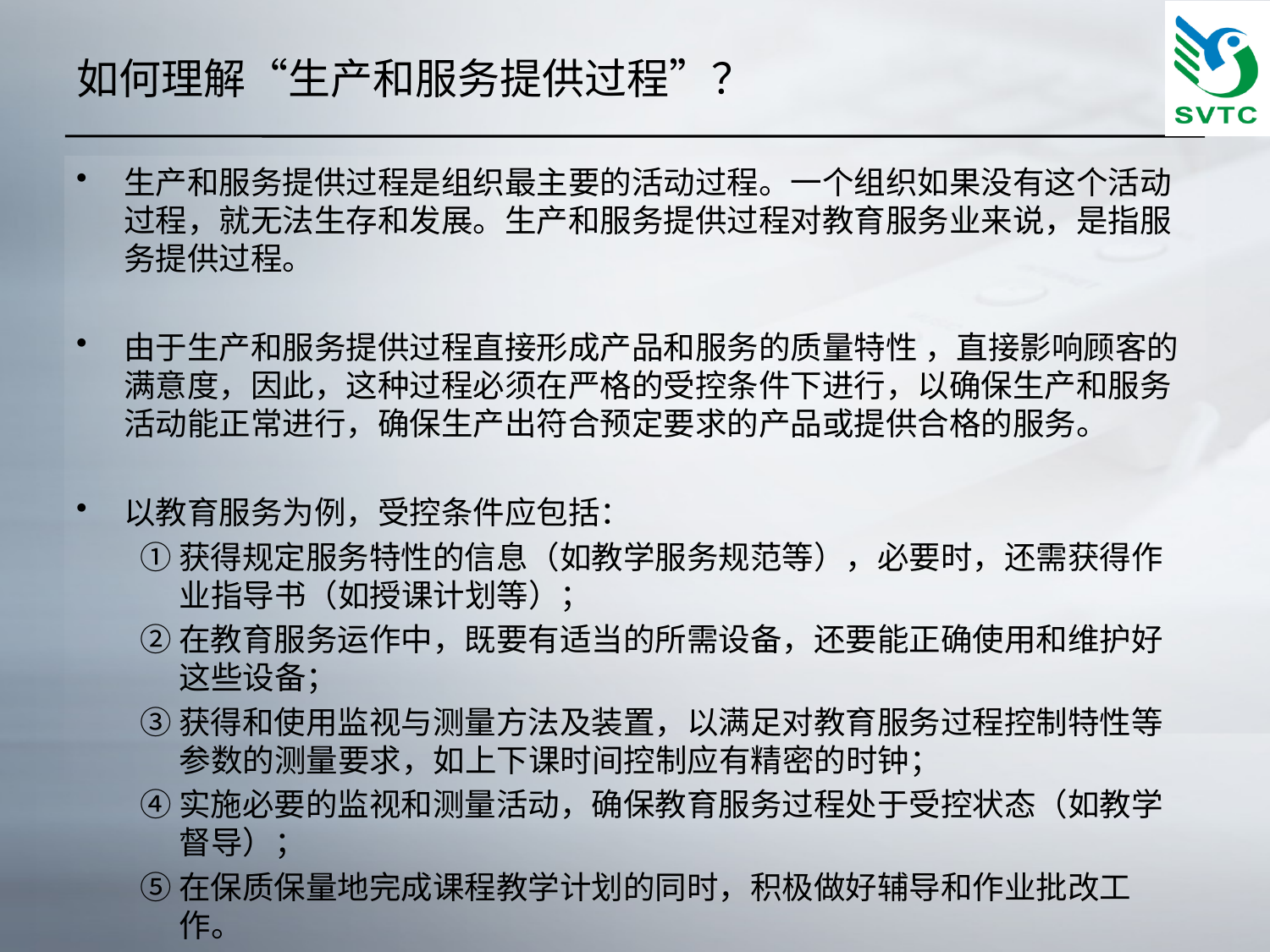

# 如何理解“生产和服务提供过程”？
生产和服务提供过程是组织最主要的活动过程。一个组织如果没有这个活动过程，就无法生存和发展。生产和服务提供过程对教育服务业来说，是指服务提供过程。

由于生产和服务提供过程直接形成产品和服务的质量特性 ，直接影响顾客的满意度，因此，这种过程必须在严格的受控条件下进行，以确保生产和服务活动能正常进行，确保生产出符合预定要求的产品或提供合格的服务。

以教育服务为例，受控条件应包括：
①获得规定服务特性的信息（如教学服务规范等），必要时，还需获得作业指导书（如授课计划等）；
②在教育服务运作中，既要有适当的所需设备，还要能正确使用和维护好这些设备；
③获得和使用监视与测量方法及装置，以满足对教育服务过程控制特性等参数的测量要求，如上下课时间控制应有精密的时钟；
④实施必要的监视和测量活动，确保教育服务过程处于受控状态（如教学督导）；
⑤在保质保量地完成课程教学计划的同时，积极做好辅导和作业批改工作。